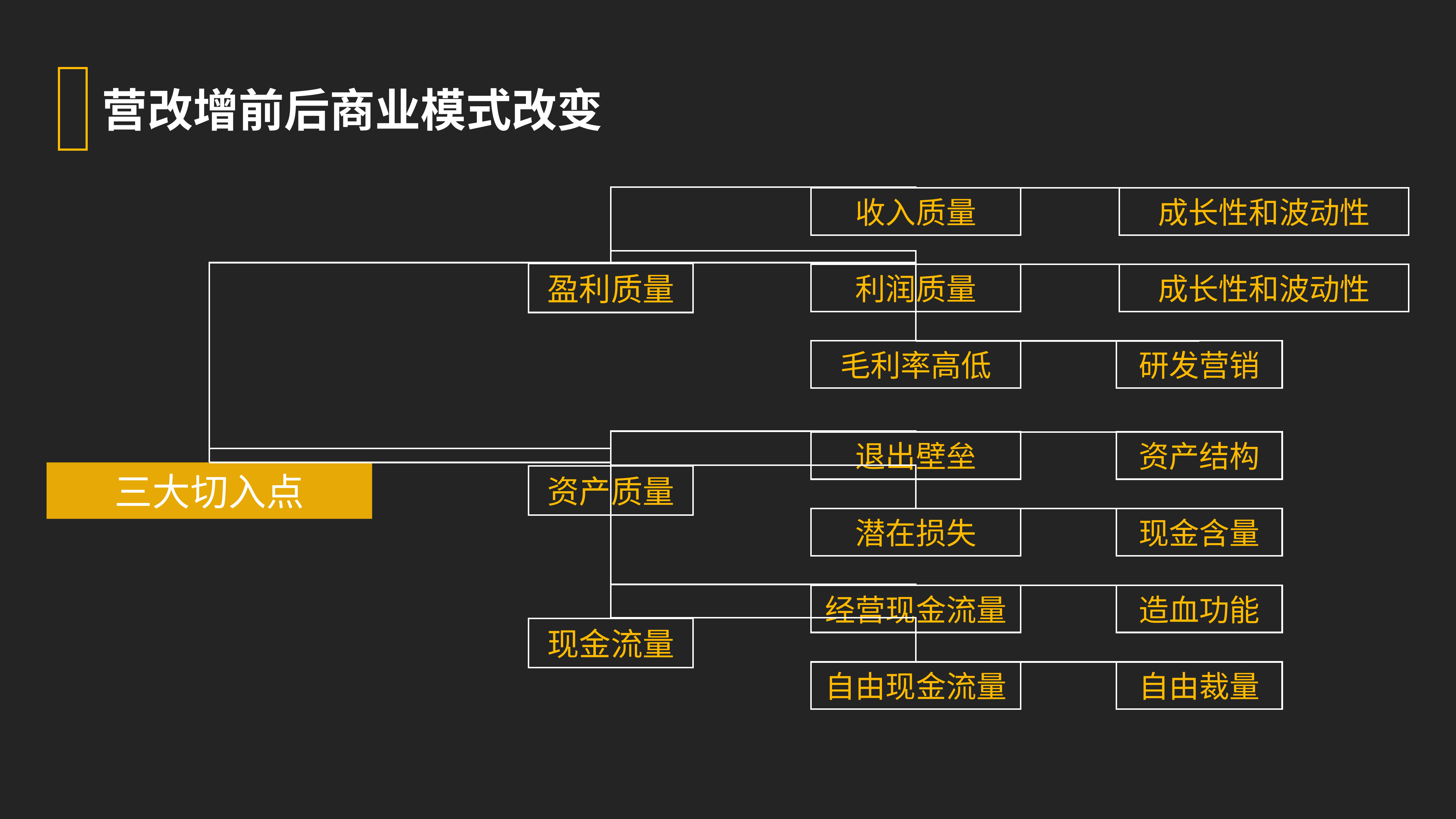

营改增前后商业模式改变
收入质量
成长性和波动性
盈利质量
利润质量
成长性和波动性
毛利率高低
研发营销
退出壁垒
资产结构
三大切入点
资产质量
潜在损失
现金含量
经营现金流量
造血功能
现金流量
自由现金流量
自由裁量